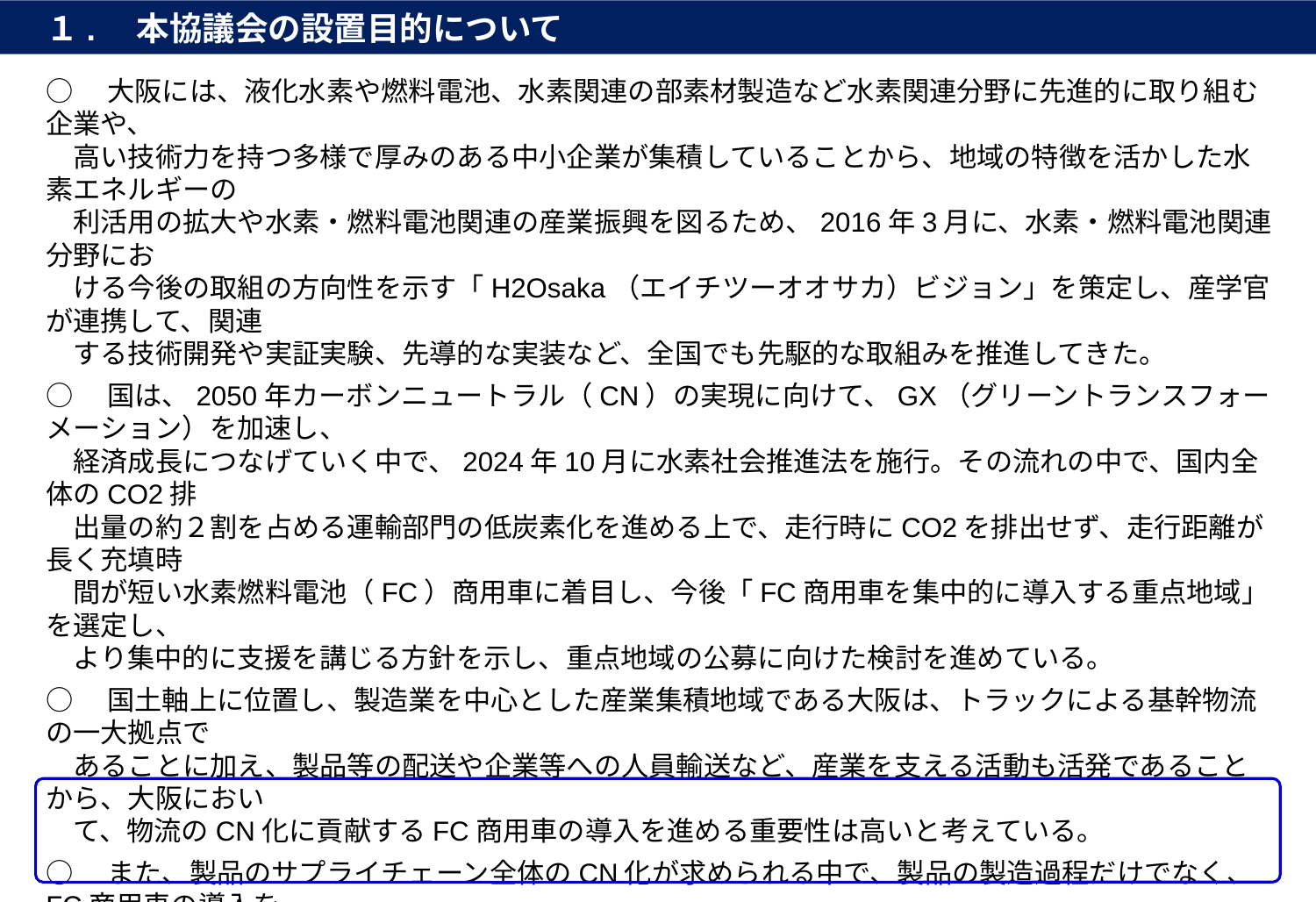

１.　本協議会の設置目的について
○　大阪には、液化水素や燃料電池、水素関連の部素材製造など水素関連分野に先進的に取り組む企業や、
　高い技術力を持つ多様で厚みのある中小企業が集積していることから、地域の特徴を活かした水素エネルギーの
　利活用の拡大や水素・燃料電池関連の産業振興を図るため、2016年3月に、水素・燃料電池関連分野にお
　ける今後の取組の方向性を示す「H2Osaka（エイチツーオオサカ）ビジョン」を策定し、産学官が連携して、関連
　する技術開発や実証実験、先導的な実装など、全国でも先駆的な取組みを推進してきた。

○　国は、2050年カーボンニュートラル（CN）の実現に向けて、GX（グリーントランスフォーメーション）を加速し、
　経済成長につなげていく中で、2024年10月に水素社会推進法を施行。その流れの中で、国内全体のCO2排
　出量の約２割を占める運輸部門の低炭素化を進める上で、走行時にCO2を排出せず、走行距離が長く充填時
　間が短い水素燃料電池（FC）商用車に着目し、今後「FC商用車を集中的に導入する重点地域」を選定し、
　より集中的に支援を講じる方針を示し、重点地域の公募に向けた検討を進めている。

○　国土軸上に位置し、製造業を中心とした産業集積地域である大阪は、トラックによる基幹物流の一大拠点で
　あることに加え、製品等の配送や企業等への人員輸送など、産業を支える活動も活発であることから、大阪におい
　て、物流のCN化に貢献するFC商用車の導入を進める重要性は高いと考えている。

○　また、製品のサプライチェーン全体のCN化が求められる中で、製品の製造過程だけでなく、FC商用車の導入を
　進めることで物流分野のCN化を図ることは、製品に環境価値を付加し、価値をより高めることになることから、もの
　づくりのまち・大阪の製品が、より世界から選ばれることにつながるものと考えている。

○　さらに、FC商用車の運行のためには、FC商用車に対応した水素ステーション（ST）整備が不可欠であり、FC
　商用車の導入とST整備を両輪で検討する必要がある。そのためには、大阪の物流に関わっておられる物流事業
　者や荷主事業者、バス事業者、FC商用車を供給する自動車メーカー、水素STの整備・運営を行う事業者、
　公・民の土地所有者など、多様な関係者間の連携が極めて重要。

  このため、関係者が連携して、FC商用車の導入・STの整備促進に向け、課題抽出や対応方策の整理、運用方策の検討、国の重点地域の公募に向けた検討などを行うことを目的として「おおさか水素ステーション整備促進協議会」を設置する。